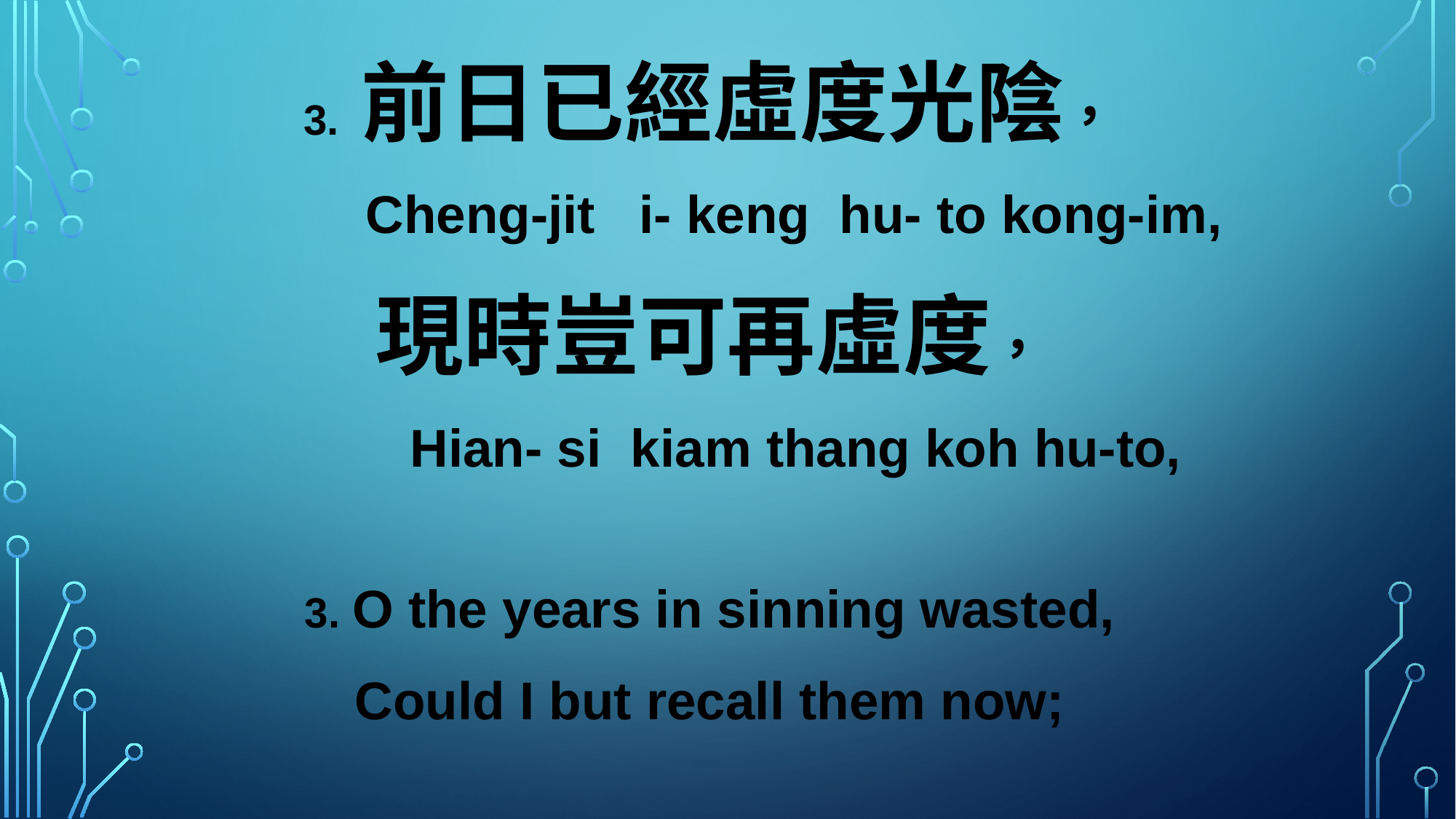

3. 前日已經虛度光陰，
            Cheng-jit   i- keng  hu- to kong-im,
現時豈可再虛度，
               Hian- si  kiam thang koh hu-to,

3. O the years in sinning wasted,
Could I but recall them now;